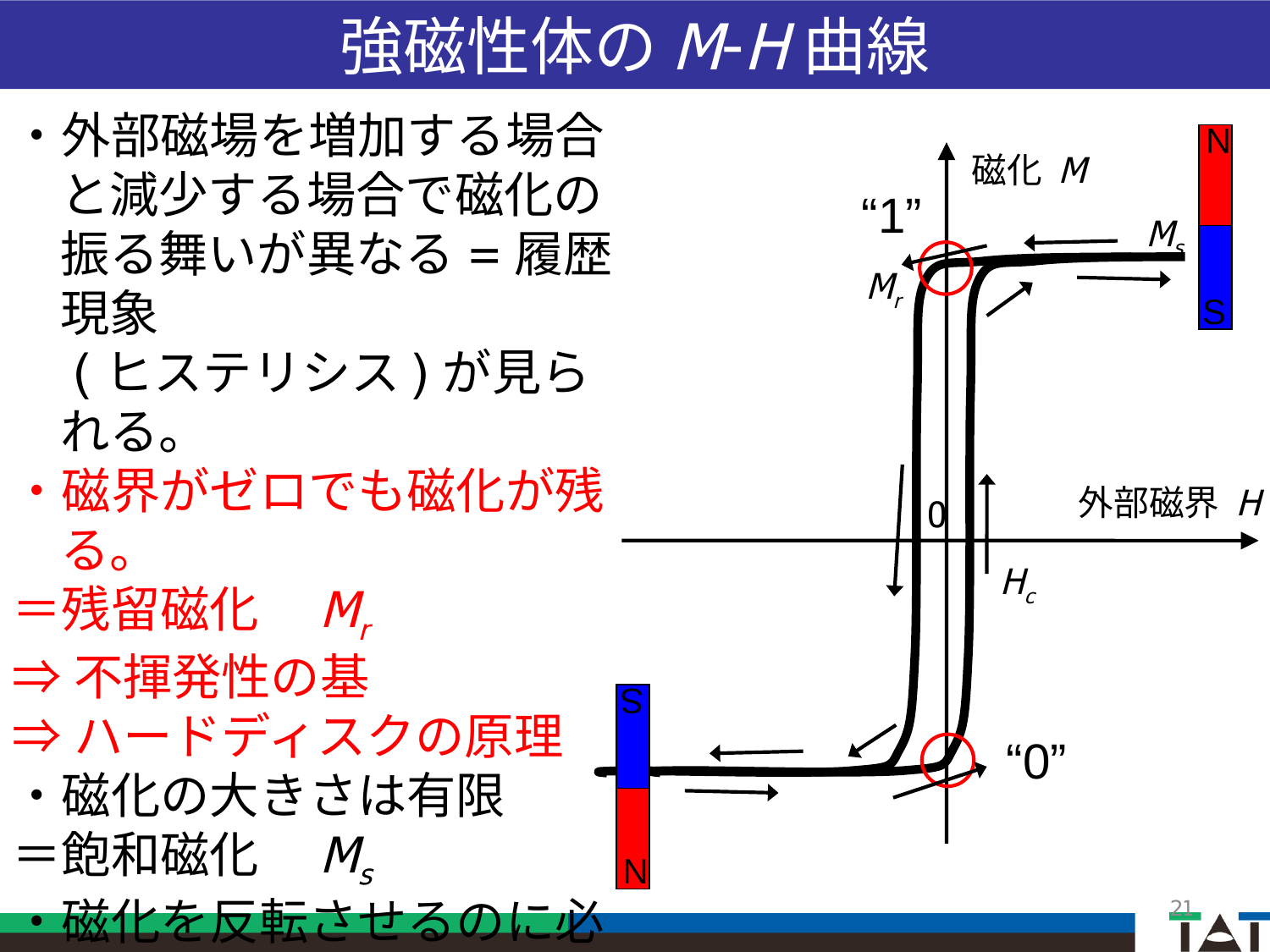

強磁性体のM-H曲線
・外部磁場を増加する場合と減少する場合で磁化の振る舞いが異なる=履歴現象
　(ヒステリシス)が見られる。
・磁界がゼロでも磁化が残る。
＝残留磁化　Mr
⇒不揮発性の基
⇒ハードディスクの原理
・磁化の大きさは有限
＝飽和磁化　Ms
・磁化を反転させるのに必要な磁界
=保磁力　Hc
磁化 M

“1”
S
N

Ms

Mr

外部磁界 H
0

Hc
“0”

S
N

21